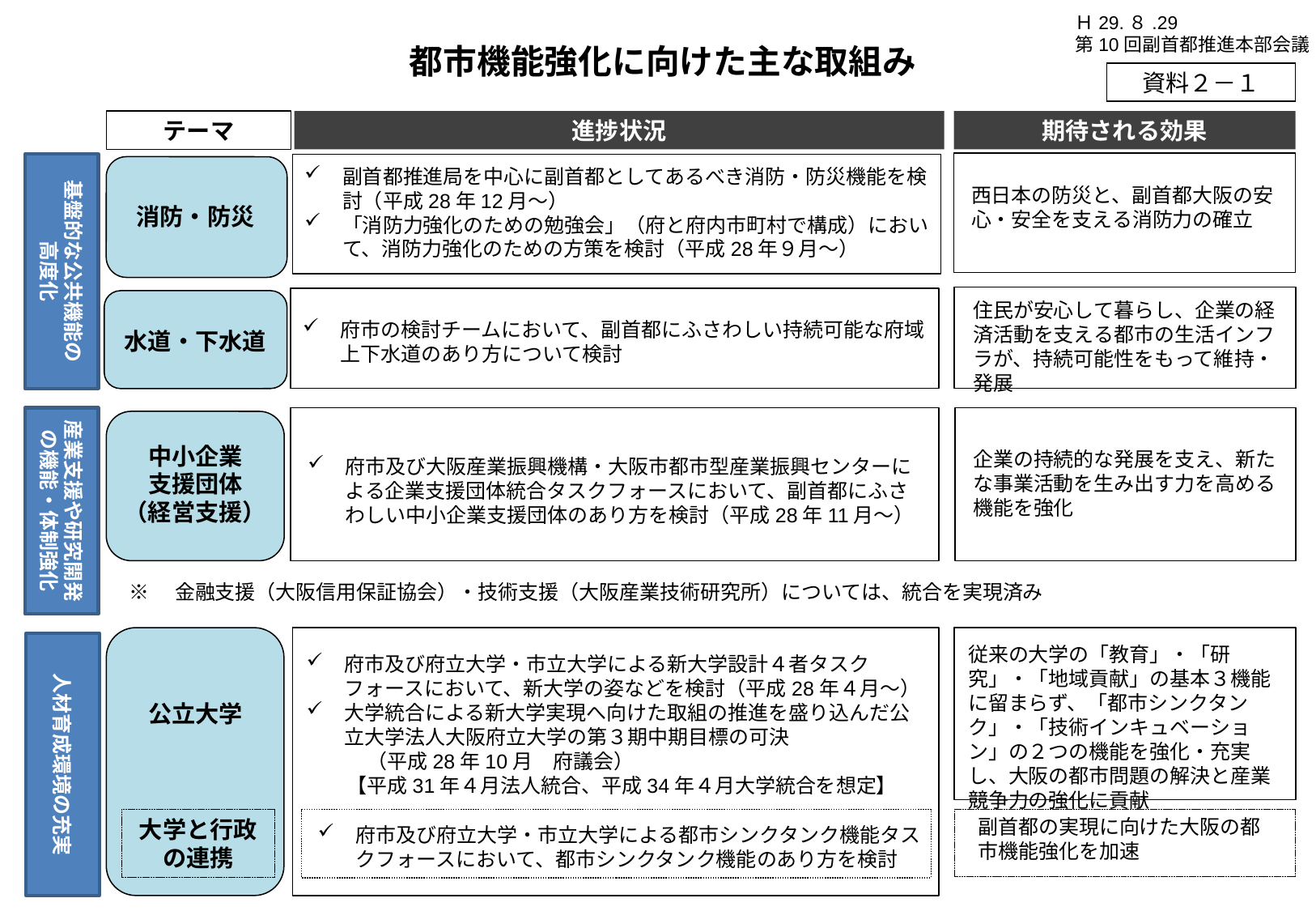

Ｈ29.８.29
第10回副首都推進本部会議
都市機能強化に向けた主な取組み
資料２－１
テーマ
進捗状況
期待される効果

基盤的な公共機能の
高度化

副首都推進局を中心に副首都としてあるべき消防・防災機能を検討（平成28年12月～）
「消防力強化のための勉強会」（府と府内市町村で構成）において、消防力強化のための方策を検討（平成28年９月～）
西日本の防災と、副首都大阪の安心・安全を支える消防力の確立
消防・防災

住民が安心して暮らし、企業の経済活動を支える都市の生活インフラが、持続可能性をもって維持・発展
府市の検討チームにおいて、副首都にふさわしい持続可能な府域上下水道のあり方について検討
水道・下水道

産業支援や研究開発の機能・体制強化

中小企業
支援団体
（経営支援）
企業の持続的な発展を支え、新たな事業活動を生み出す力を高める機能を強化
府市及び大阪産業振興機構・大阪市都市型産業振興センターによる企業支援団体統合タスクフォースにおいて、副首都にふさわしい中小企業支援団体のあり方を検討（平成28年11月～）
※　金融支援（大阪信用保証協会）・技術支援（大阪産業技術研究所）については、統合を実現済み

人材育成環境の充実
従来の大学の「教育」・「研究」・「地域貢献」の基本３機能に留まらず、「都市シンクタンク」・「技術インキュベーション」の２つの機能を強化・充実し、大阪の都市問題の解決と産業競争力の強化に貢献
府市及び府立大学・市立大学による新大学設計４者タスクフォースにおいて、新大学の姿などを検討（平成28年４月～）
大学統合による新大学実現へ向けた取組の推進を盛り込んだ公立大学法人大阪府立大学の第３期中期目標の可決
　　　（平成28年10月　府議会）
　　【平成31年４月法人統合、平成34年４月大学統合を想定】
公立大学
大学と行政
の連携

副首都の実現に向けた大阪の都市機能強化を加速

府市及び府立大学・市立大学による都市シンクタンク機能タスクフォースにおいて、都市シンクタンク機能のあり方を検討